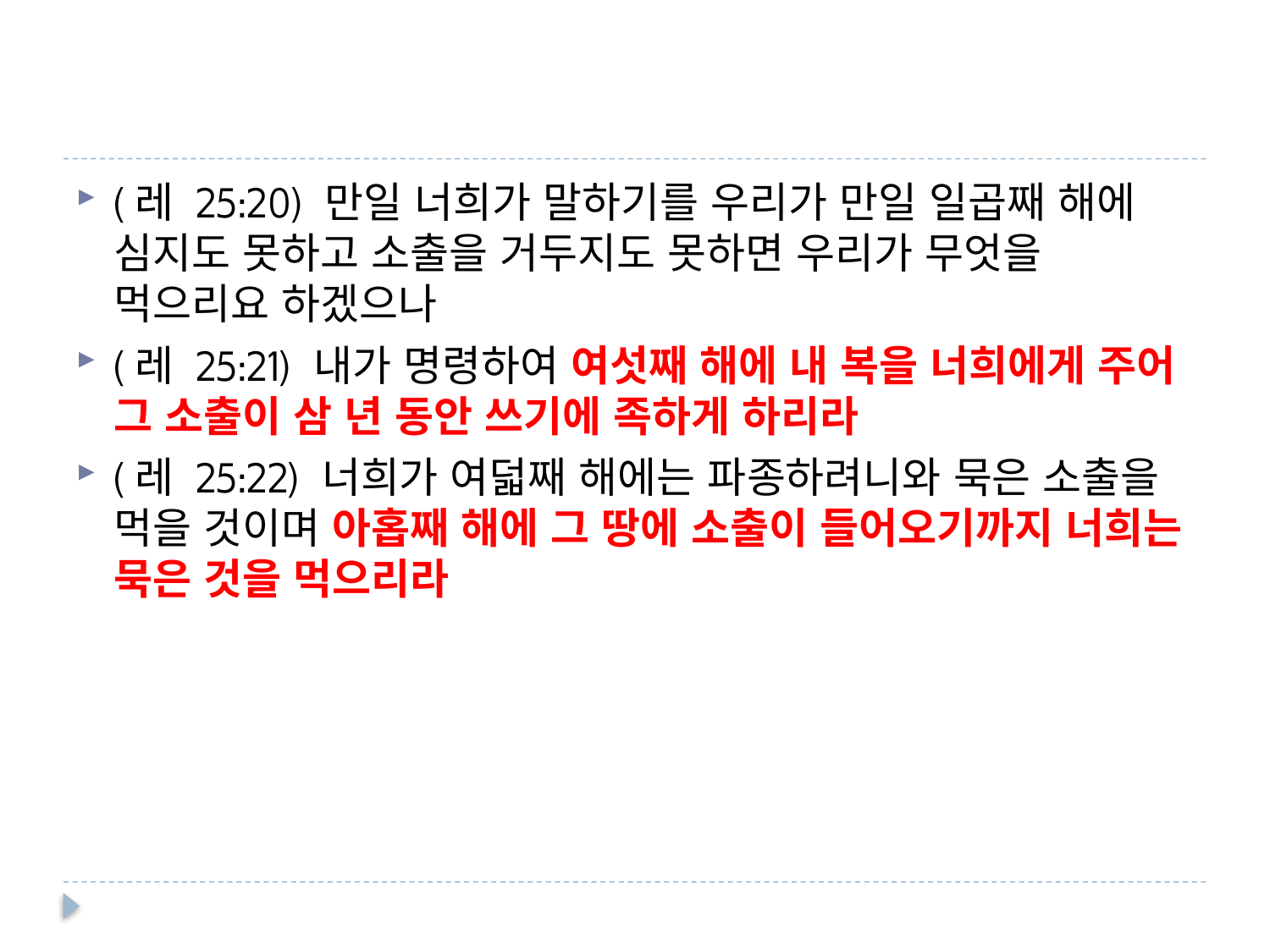

#
(레 25:20) 만일 너희가 말하기를 우리가 만일 일곱째 해에 심지도 못하고 소출을 거두지도 못하면 우리가 무엇을 먹으리요 하겠으나
(레 25:21) 내가 명령하여 여섯째 해에 내 복을 너희에게 주어 그 소출이 삼 년 동안 쓰기에 족하게 하리라
(레 25:22) 너희가 여덟째 해에는 파종하려니와 묵은 소출을 먹을 것이며 아홉째 해에 그 땅에 소출이 들어오기까지 너희는 묵은 것을 먹으리라